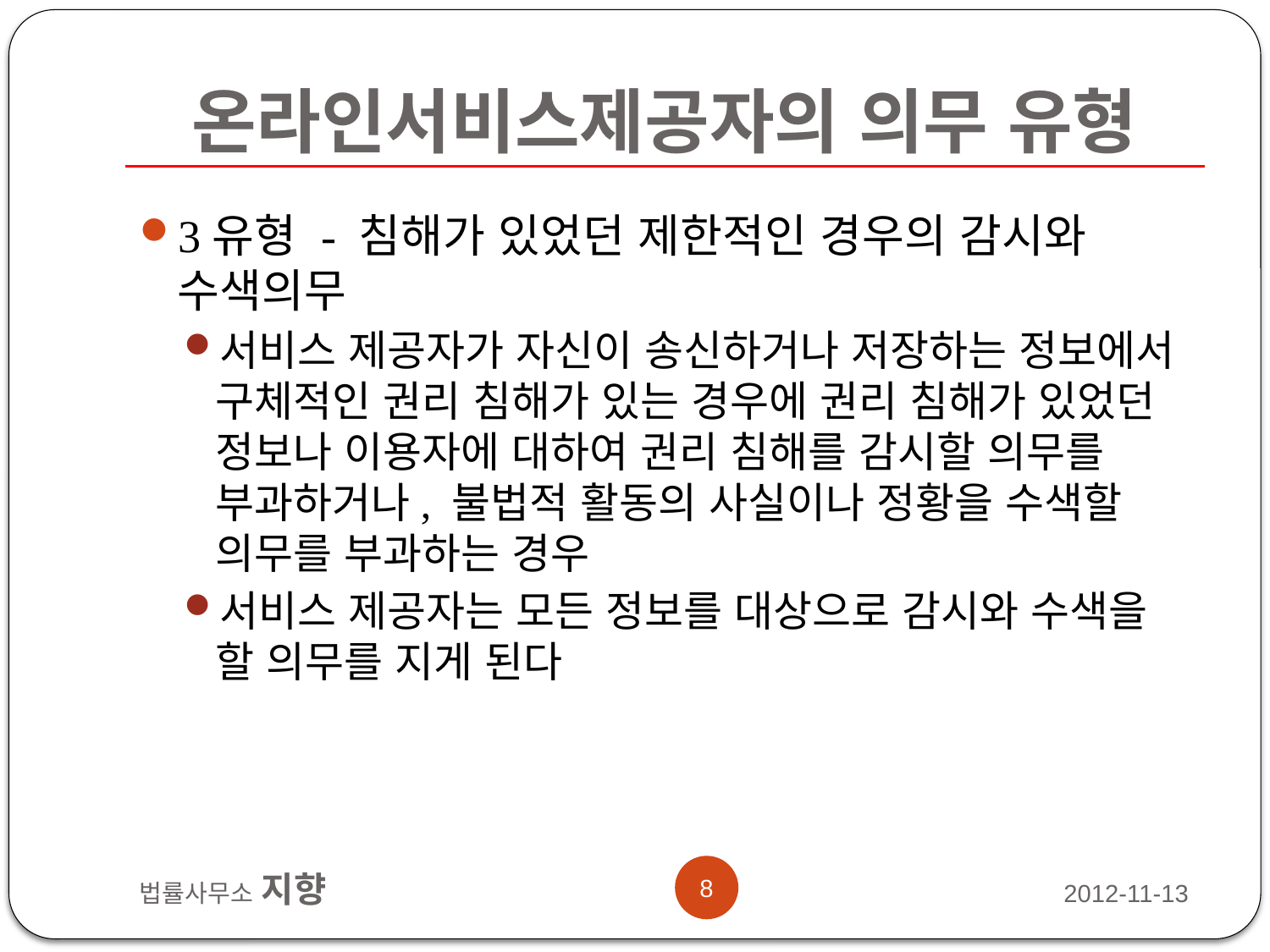

# 온라인서비스제공자의 의무 유형
3유형 - 침해가 있었던 제한적인 경우의 감시와 수색의무
서비스 제공자가 자신이 송신하거나 저장하는 정보에서 구체적인 권리 침해가 있는 경우에 권리 침해가 있었던 정보나 이용자에 대하여 권리 침해를 감시할 의무를 부과하거나, 불법적 활동의 사실이나 정황을 수색할 의무를 부과하는 경우
서비스 제공자는 모든 정보를 대상으로 감시와 수색을 할 의무를 지게 된다

8
법률사무소 지향
2012-11-13